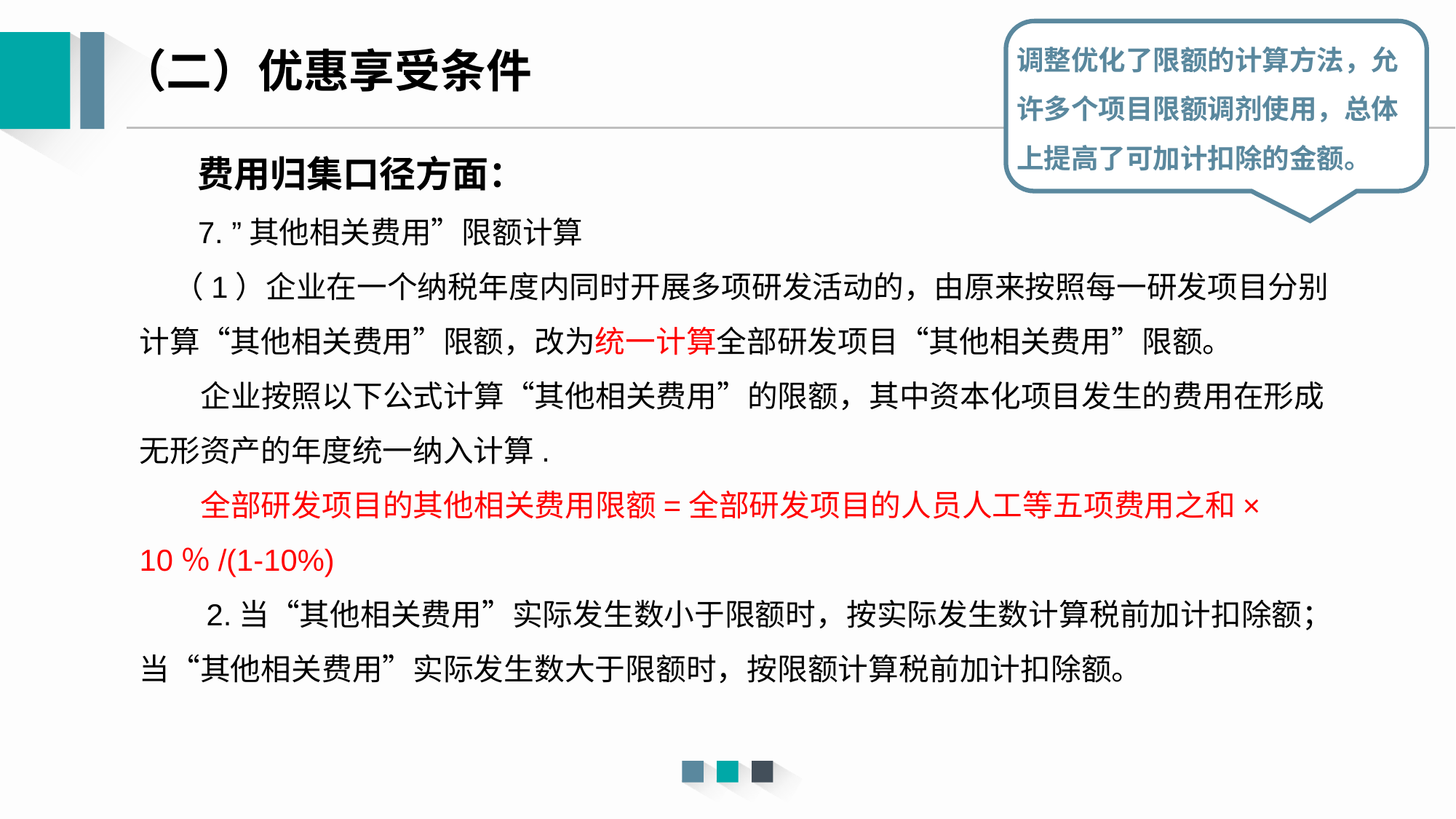

调整优化了限额的计算方法，允许多个项目限额调剂使用，总体上提高了可加计扣除的金额。
（二）优惠享受条件
      费用归集口径方面：
       7. ”其他相关费用”限额计算
    （1）企业在一个纳税年度内同时开展多项研发活动的，由原来按照每一研发项目分别计算“其他相关费用”限额，改为统一计算全部研发项目“其他相关费用”限额。
        企业按照以下公式计算“其他相关费用”的限额，其中资本化项目发生的费用在形成无形资产的年度统一纳入计算.
        全部研发项目的其他相关费用限额=全部研发项目的人员人工等五项费用之和×
10％/(1-10%)
        2.当“其他相关费用”实际发生数小于限额时，按实际发生数计算税前加计扣除额；当“其他相关费用”实际发生数大于限额时，按限额计算税前加计扣除额。